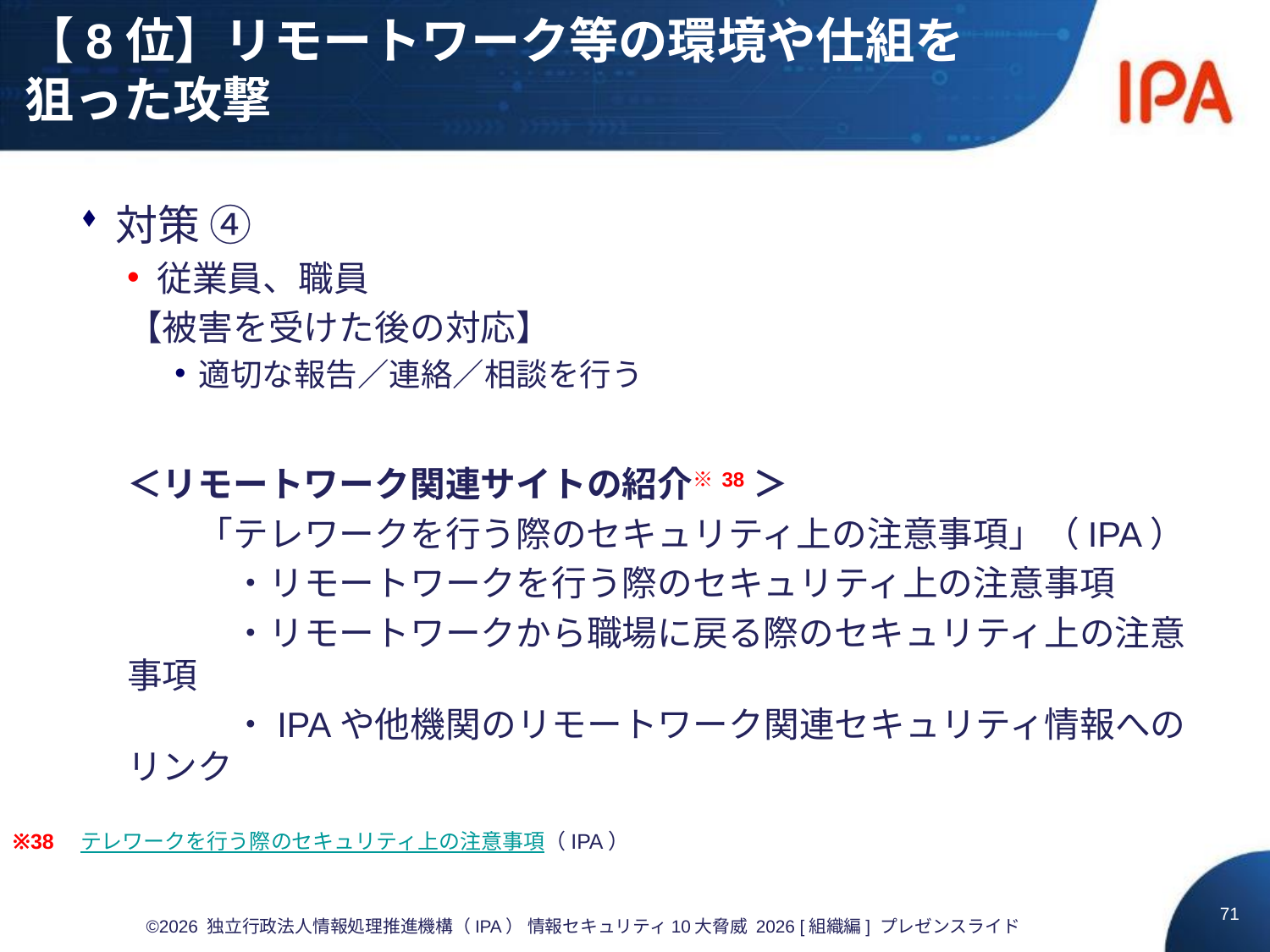

# 【8位】リモートワーク等の環境や仕組を狙った攻撃
対策 ④
従業員、職員
【被害を受けた後の対応】
適切な報告／連絡／相談を行う

＜リモートワーク関連サイトの紹介※38＞
　　「テレワークを行う際のセキュリティ上の注意事項」（IPA）
　　　・リモートワークを行う際のセキュリティ上の注意事項
　　　・リモートワークから職場に戻る際のセキュリティ上の注意事項
　　　・IPAや他機関のリモートワーク関連セキュリティ情報へのリンク
※38　テレワークを行う際のセキュリティ上の注意事項（IPA）
71
©2026 独立行政法人情報処理推進機構（IPA） 情報セキュリティ10大脅威 2026 [組織編] プレゼンスライド